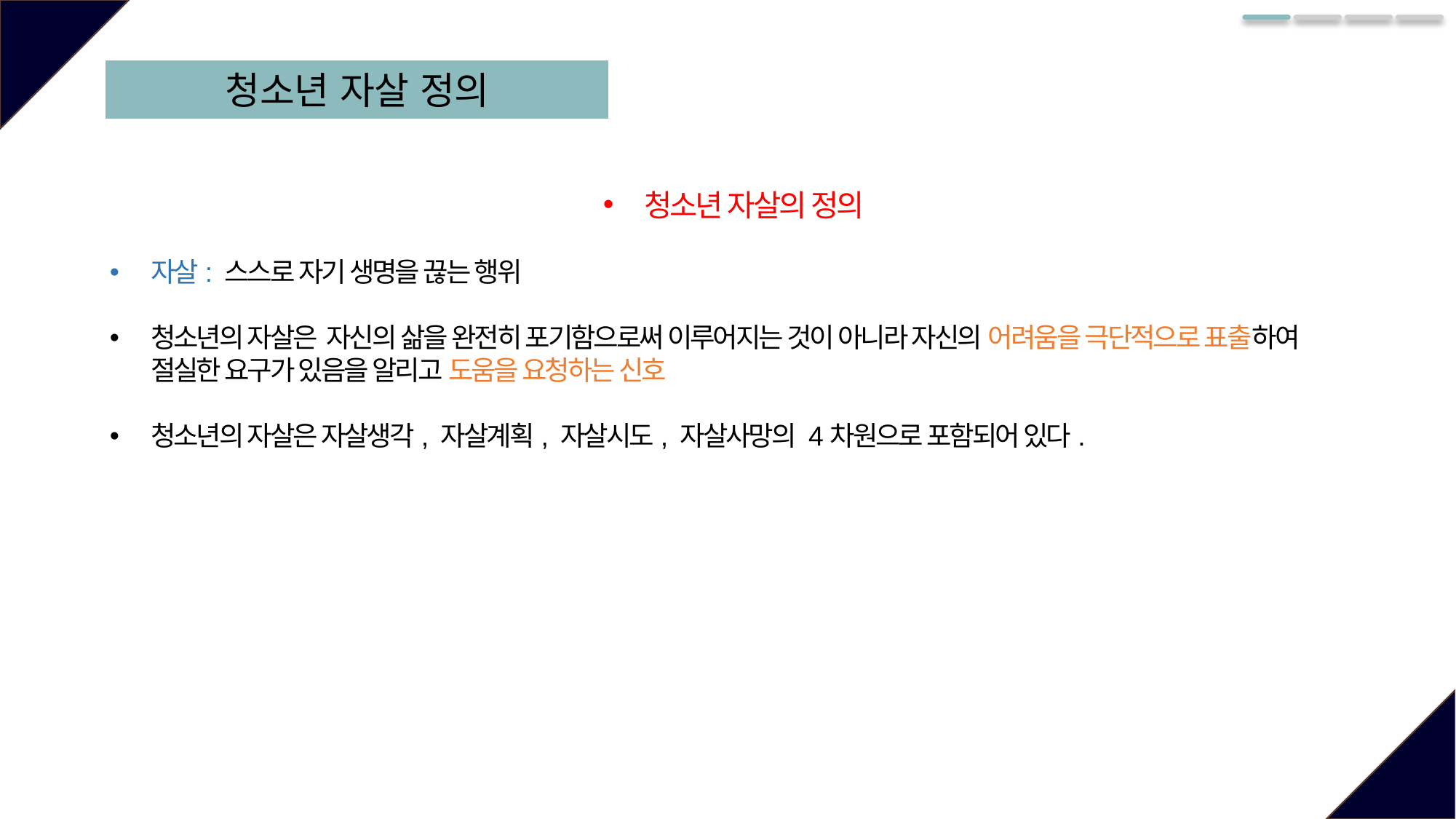

청소년 자살 정의
청소년 자살의 정의

자살: 스스로 자기 생명을 끊는 행위

청소년의 자살은  자신의 삶을 완전히 포기함으로써 이루어지는 것이 아니라 자신의 어려움을 극단적으로 표출하여 절실한 요구가 있음을 알리고 도움을 요청하는 신호

청소년의 자살은 자살생각, 자살계획, 자살시도, 자살사망의 4차원으로 포함되어 있다.